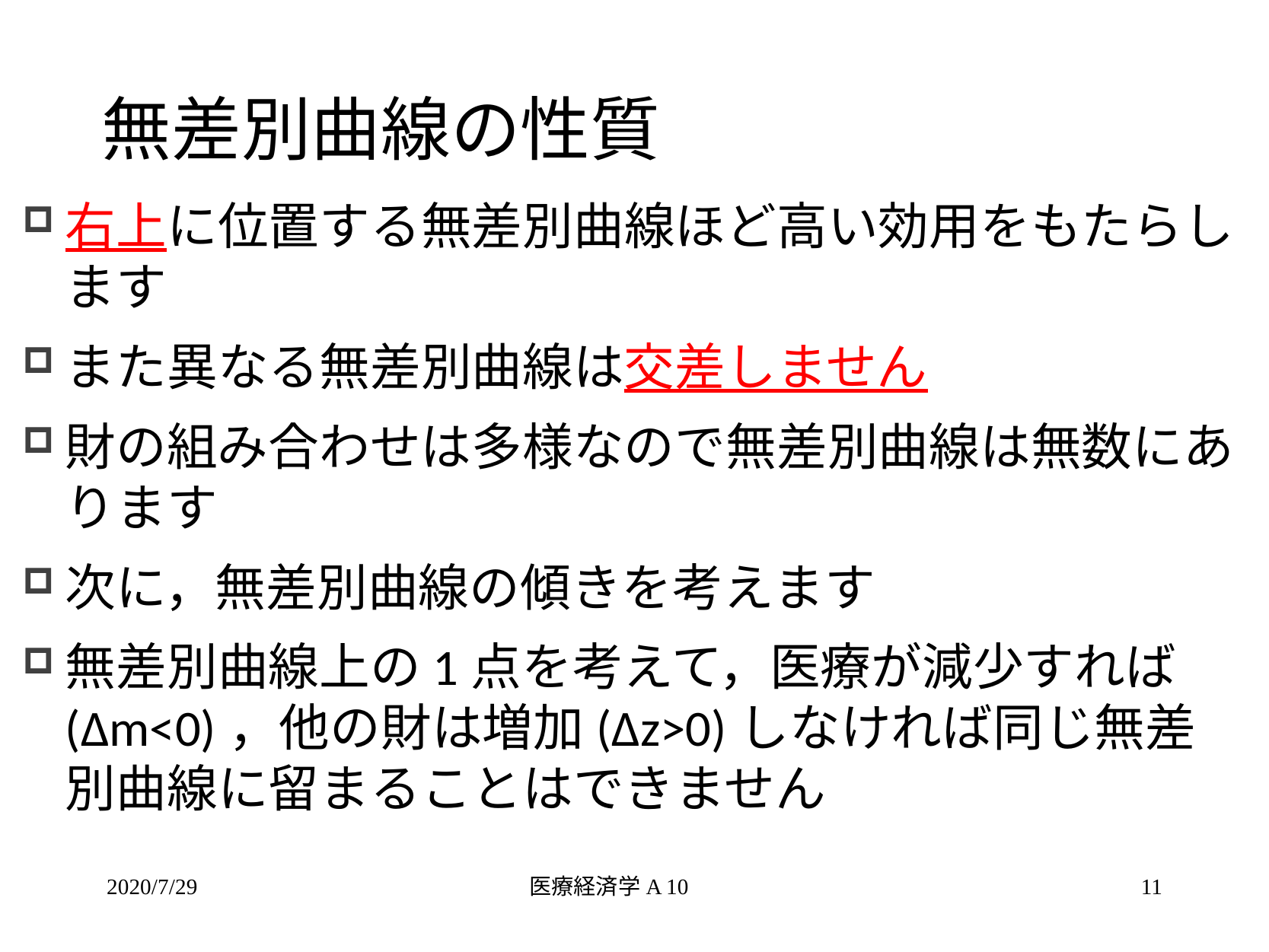

# 無差別曲線の性質
右上に位置する無差別曲線ほど高い効用をもたらします
また異なる無差別曲線は交差しません
財の組み合わせは多様なので無差別曲線は無数にあります
次に，無差別曲線の傾きを考えます
無差別曲線上の1点を考えて，医療が減少すれば(Δm<0)，他の財は増加(Δz>0)しなければ同じ無差別曲線に留まることはできません

2020/7/29
医療経済学A 10
11